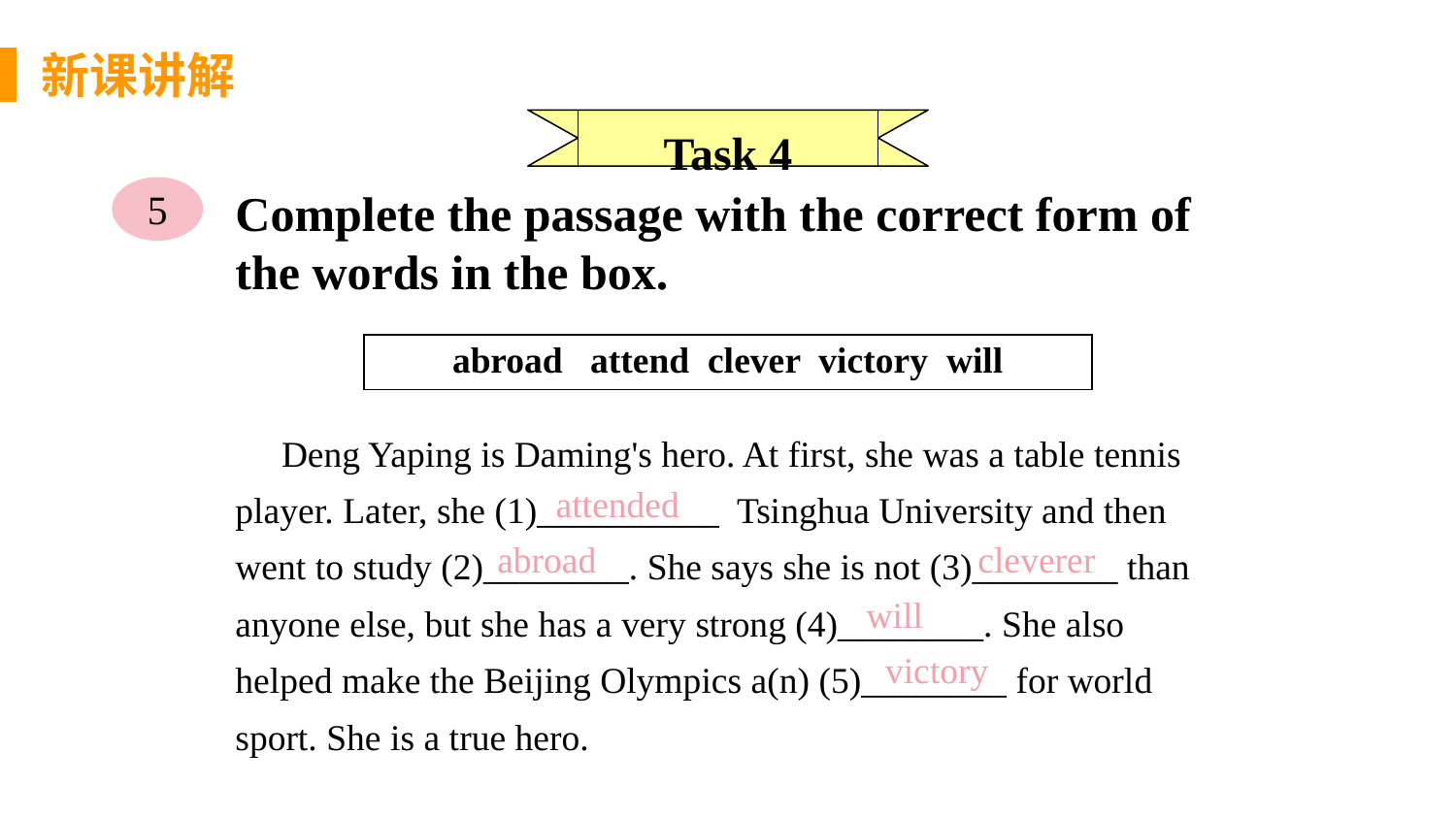

新课讲解

Task 4
5
Complete the passage with the correct form of the words in the box.
| abroad attend clever victory will |
| --- |
     Deng Yaping is Daming's hero. At first, she was a table tennis player. Later, she (1)__________  Tsinghua University and then went to study (2)________. She says she is not (3)________ than anyone else, but she has a very strong (4)________. She also helped make the Beijing Olympics a(n) (5)________ for world sport. She is a true hero.
attended
abroad
cleverer
will
victory